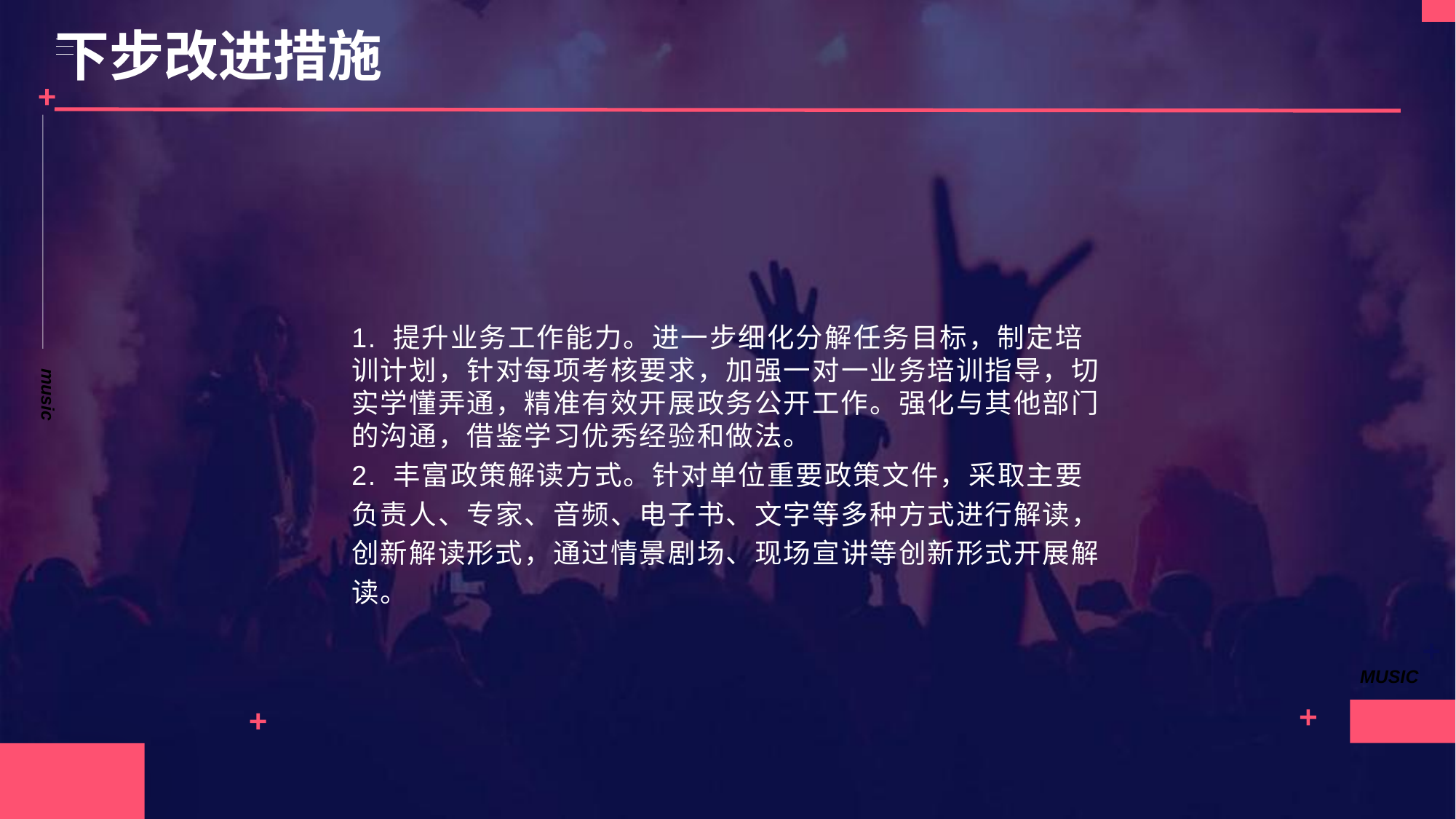

下步改进措施

music
1. 提升业务工作能力。进一步细化分解任务目标，制定培训计划，针对每项考核要求，加强一对一业务培训指导，切实学懂弄通，精准有效开展政务公开工作。强化与其他部门的沟通，借鉴学习优秀经验和做法。
2. 丰富政策解读方式。针对单位重要政策文件，采取主要负责人、专家、音频、电子书、文字等多种方式进行解读，创新解读形式，通过情景剧场、现场宣讲等创新形式开展解读。

MUSIC